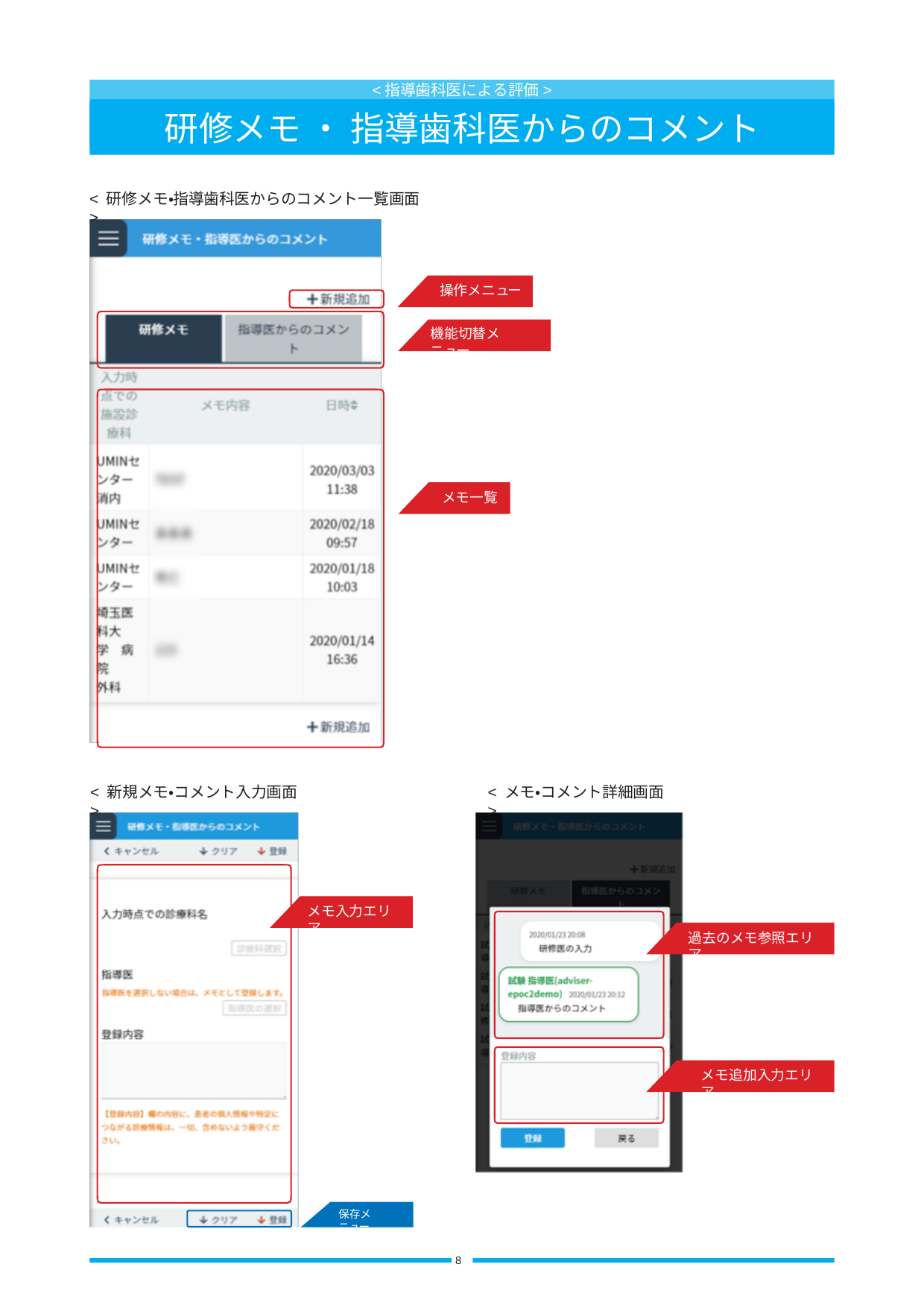

<指導歯科医による評価>
研修メモ・ 指導歯科医からのコメント
< 研修メモ・指導歯科医からのコメント一覧画面>

操作メニュー

機能切替メニュー

メモ一覧
< 新規メモ・コメント入力画面 >
< メモ・コメント詳細画面 >

メモ入力エリア
過去のメモ参照エリア

メモ追加入力エリア

保存メニュー
8